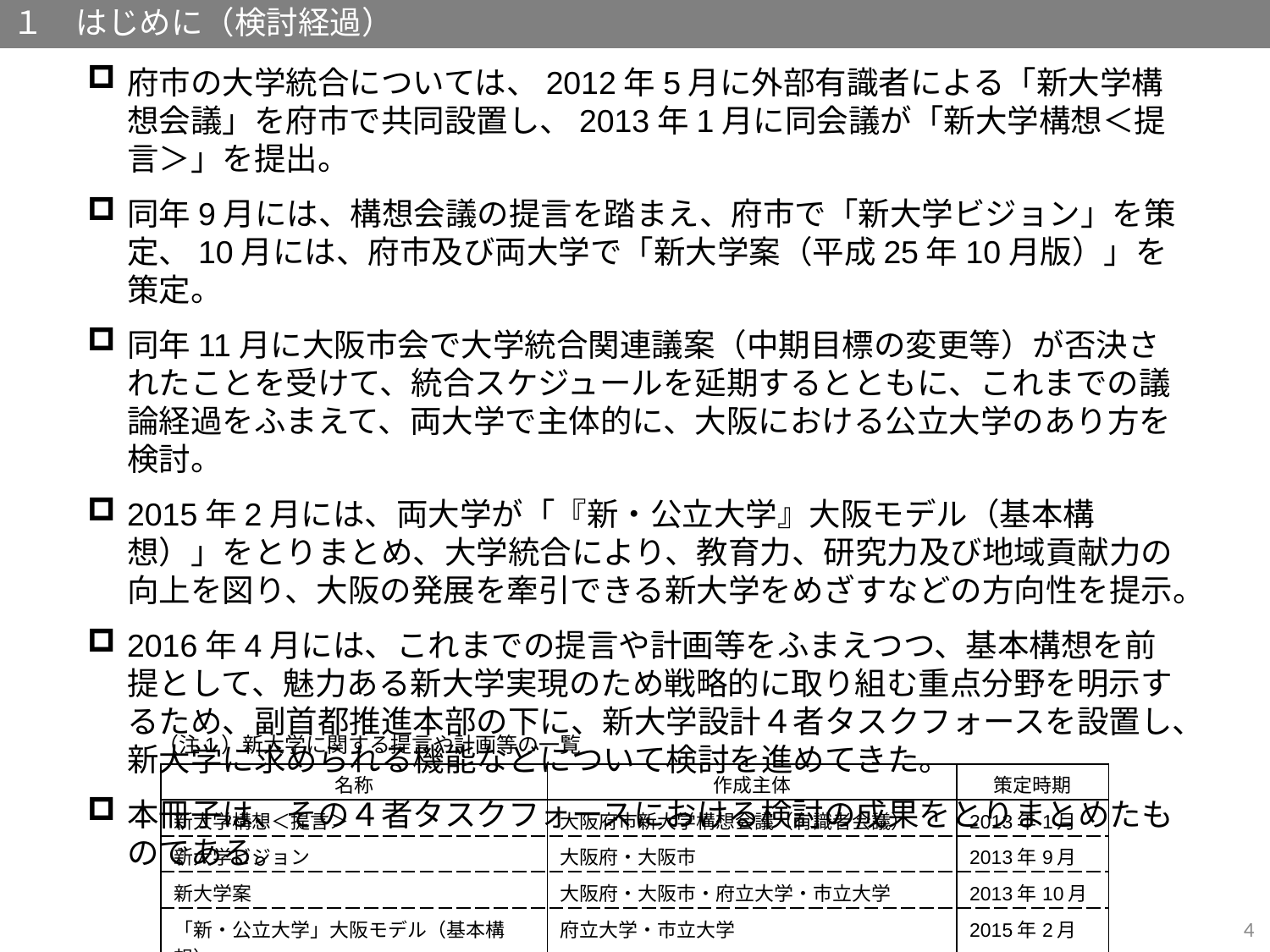

１　はじめに（検討経過）
府市の大学統合については、2012年5月に外部有識者による「新大学構想会議」を府市で共同設置し、2013年1月に同会議が「新大学構想＜提言＞」を提出。

同年9月には、構想会議の提言を踏まえ、府市で「新大学ビジョン」を策定、10月には、府市及び両大学で「新大学案（平成25年10月版）」を策定。

同年11月に大阪市会で大学統合関連議案（中期目標の変更等）が否決されたことを受けて、統合スケジュールを延期するとともに、これまでの議論経過をふまえて、両大学で主体的に、大阪における公立大学のあり方を検討。

2015年2月には、両大学が「『新・公立大学』大阪モデル（基本構想）」をとりまとめ、大学統合により、教育力、研究力及び地域貢献力の向上を図り、大阪の発展を牽引できる新大学をめざすなどの方向性を提示。

2016年4月には、これまでの提言や計画等をふまえつつ、基本構想を前提として、魅力ある新大学実現のため戦略的に取り組む重点分野を明示するため、副首都推進本部の下に、新大学設計４者タスクフォースを設置し、新大学に求められる機能などについて検討を進めてきた。

本冊子は、その４者タスクフォースにおける検討の成果をとりまとめたものである。
（注1）新大学に関する提言や計画等の一覧
| 名称 | 作成主体 | 策定時期 |
| --- | --- | --- |
| 新大学構想＜提言＞ | 大阪府市新大学構想会議（有識者会議） | 2013年1月 |
| 新大学ビジョン | 大阪府・大阪市 | 2013年9月 |
| 新大学案 | 大阪府・大阪市・府立大学・市立大学 | 2013年10月 |
| 「新・公立大学」大阪モデル（基本構想） | 府立大学・市立大学 | 2015年2月 |
4